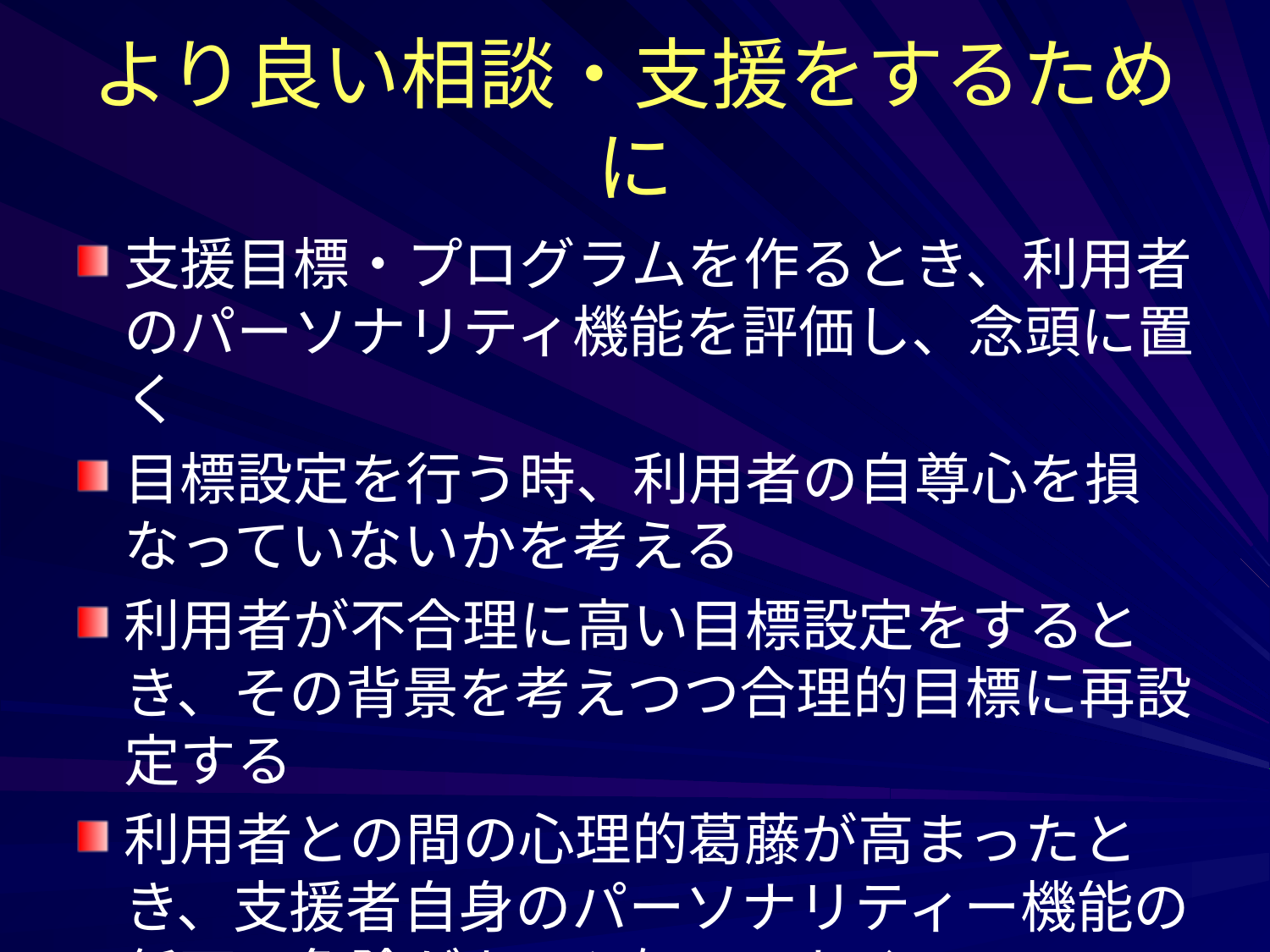

# より良い相談・支援をするために
支援目標・プログラムを作るとき、利用者のパーソナリティ機能を評価し、念頭に置く
目標設定を行う時、利用者の自尊心を損なっていないかを考える
利用者が不合理に高い目標設定をするとき、その背景を考えつつ合理的目標に再設定する
利用者との間の心理的葛藤が高まったとき、支援者自身のパーソナリティー機能の低下の危険があると知っておく